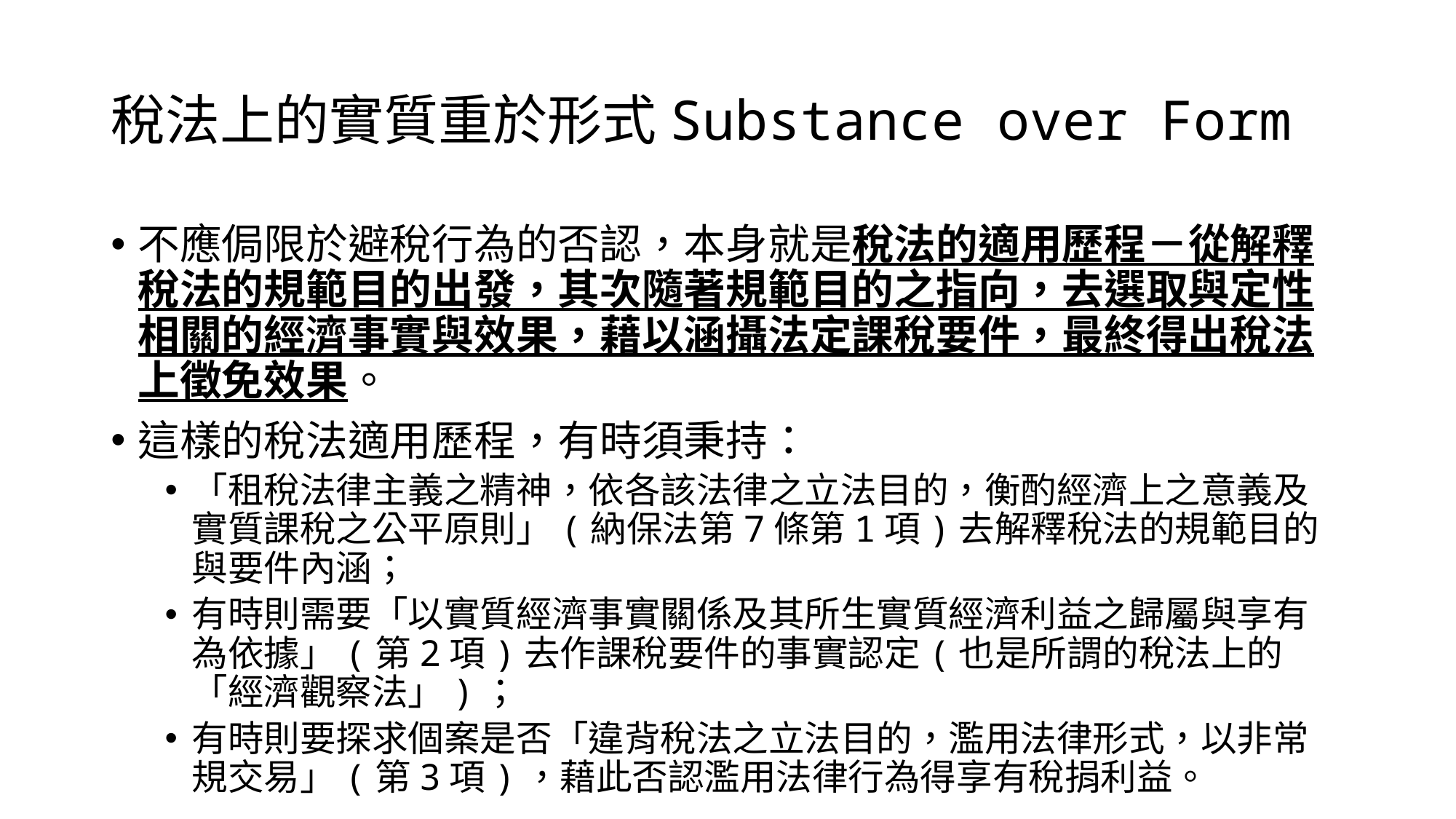

# 稅法上的實質重於形式Substance over Form
不應侷限於避稅行為的否認，本身就是稅法的適用歷程－從解釋稅法的規範目的出發，其次隨著規範目的之指向，去選取與定性相關的經濟事實與效果，藉以涵攝法定課稅要件，最終得出稅法上徵免效果。
這樣的稅法適用歷程，有時須秉持：
「租稅法律主義之精神，依各該法律之立法目的，衡酌經濟上之意義及實質課稅之公平原則」(納保法第7條第1項)去解釋稅法的規範目的與要件內涵；
有時則需要「以實質經濟事實關係及其所生實質經濟利益之歸屬與享有為依據」(第2項)去作課稅要件的事實認定(也是所謂的稅法上的「經濟觀察法」)；
有時則要探求個案是否「違背稅法之立法目的，濫用法律形式，以非常規交易」(第3項)，藉此否認濫用法律行為得享有稅捐利益。